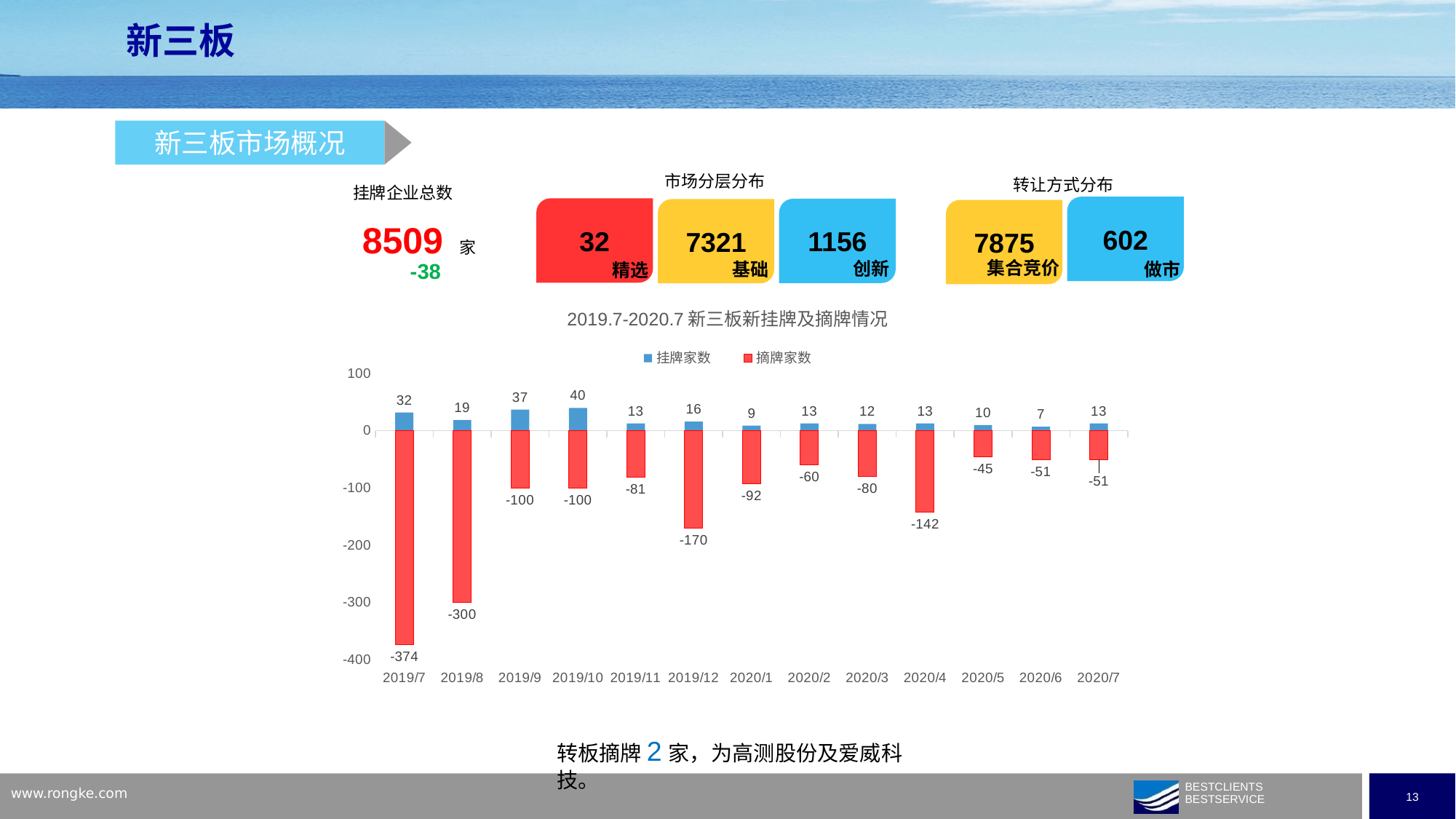

新三板
新三板市场概况

市场分层分布
1156
7321
创新
基础
32
精选
转让方式分布
602
7875
集合竞价
做市
挂牌企业总数
8509
家
-38

### Chart: 2019.7-2020.7新三板新挂牌及摘牌情况

| Category | 挂牌家数 | 摘牌家数 |
|---|---|---|
| 44043 | 13.0 | -51.0 |
| 43983 | 7.0 | -51.0 |
| 43982 | 10.0 | -45.0 |
| 43951 | 13.0 | -142.0 |
| 43921 | 12.0 | -80.0 |
| 43890 | 13.0 | -60.0 |
| 43861 | 9.0 | -92.0 |
| 43830 | 16.0 | -170.0 |
| 43799 | 13.0 | -81.0 |
| 43739 | 40.0 | -100.0 |
| 43738 | 37.0 | -100.0 |
| 43708 | 19.0 | -300.0 |
| 43647 | 32.0 | -374.0 |
转板摘牌2家，为高测股份及爱威科技。